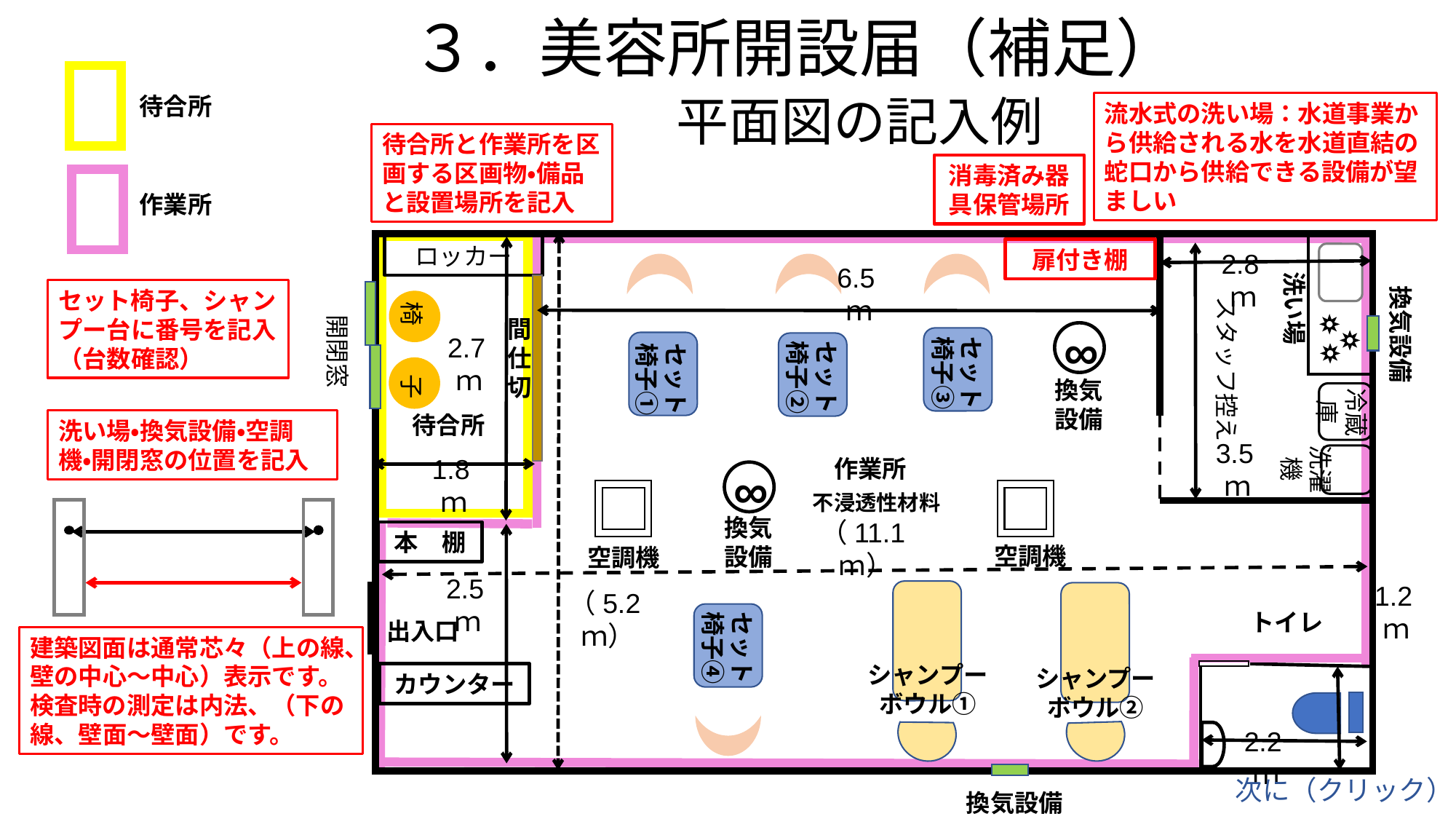

# ３．美容所開設届（補足） 　　平面図の記入例

待合所
流水式の洗い場：水道事業から供給される水を水道直結の蛇口から供給できる設備が望ましい
待合所と作業所を区画する区画物・備品と設置場所を記入
消毒済み器具保管場所

作業所

ロッカー

扉付き棚

洗い場
2.8ｍ
スタッフ控え
6.5ｍ
換気設備

椅　　子
セット椅子、シャンプー台に番号を記入（台数確認）

開閉窓

間仕切
∞

セット椅子③

セット椅子②

セット椅子①

2.7ｍ

冷蔵庫
換気設備

待合所
洗い場・換気設備・空調機・開閉窓の位置を記入
洗濯機

3.5ｍ
作業所
∞

1.8ｍ

不浸透性材料

換気設備
本　棚

（11.1ｍ）

空調機
空調機

2.5ｍ

1.2ｍ
セット椅子④
（5.2ｍ）
トイレ

出入口
建築図面は通常芯々（上の線、壁の中心～中心）表示です。検査時の測定は内法、（下の線、壁面～壁面）です。
シャンプーボウル①
シャンプーボウル②

カウンター

2.2ｍ

次に（クリック）
換気設備